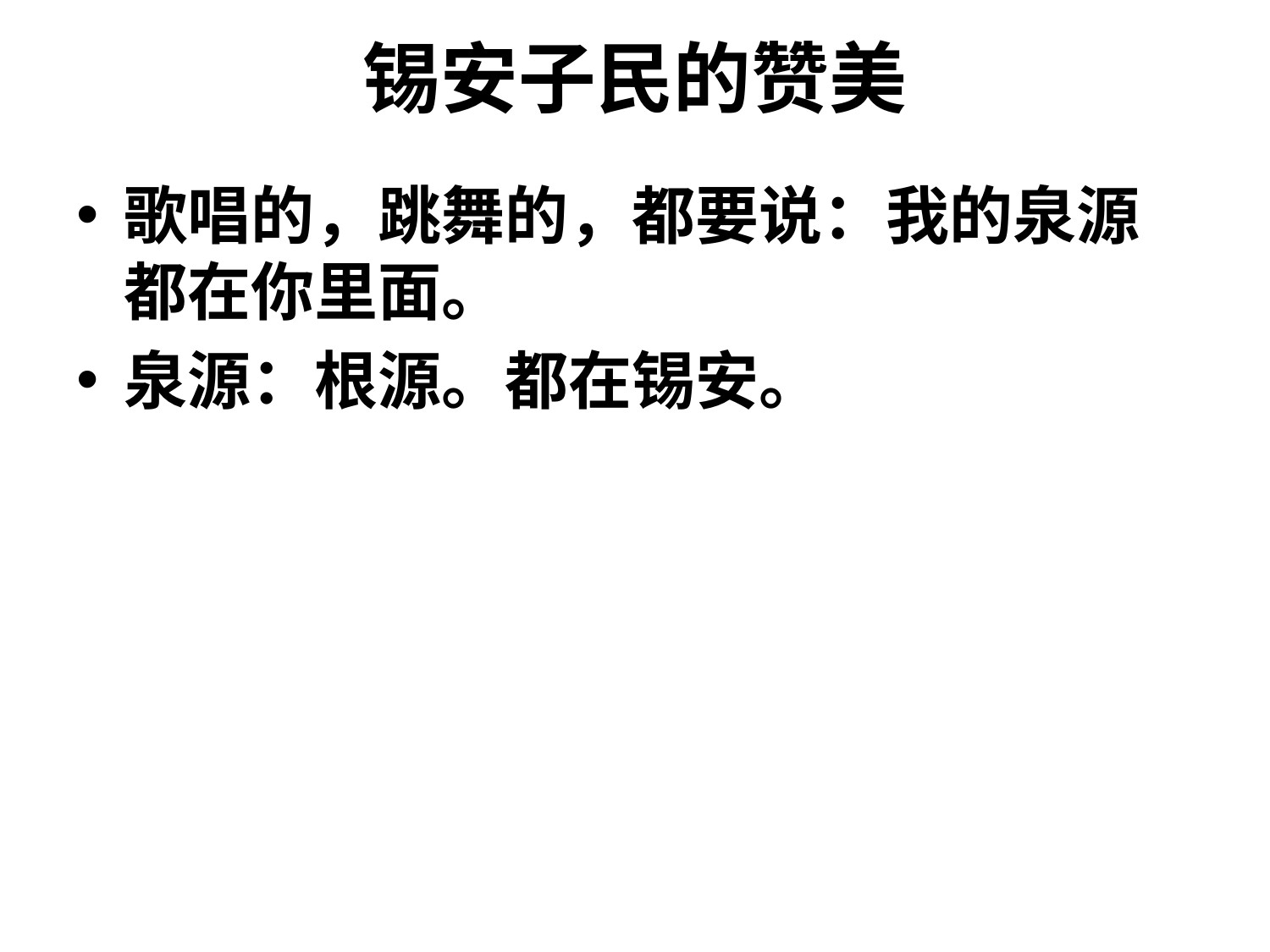

# 锡安子民的赞美
歌唱的，跳舞的，都要说：我的泉源都在你里面。
泉源：根源。都在锡安。